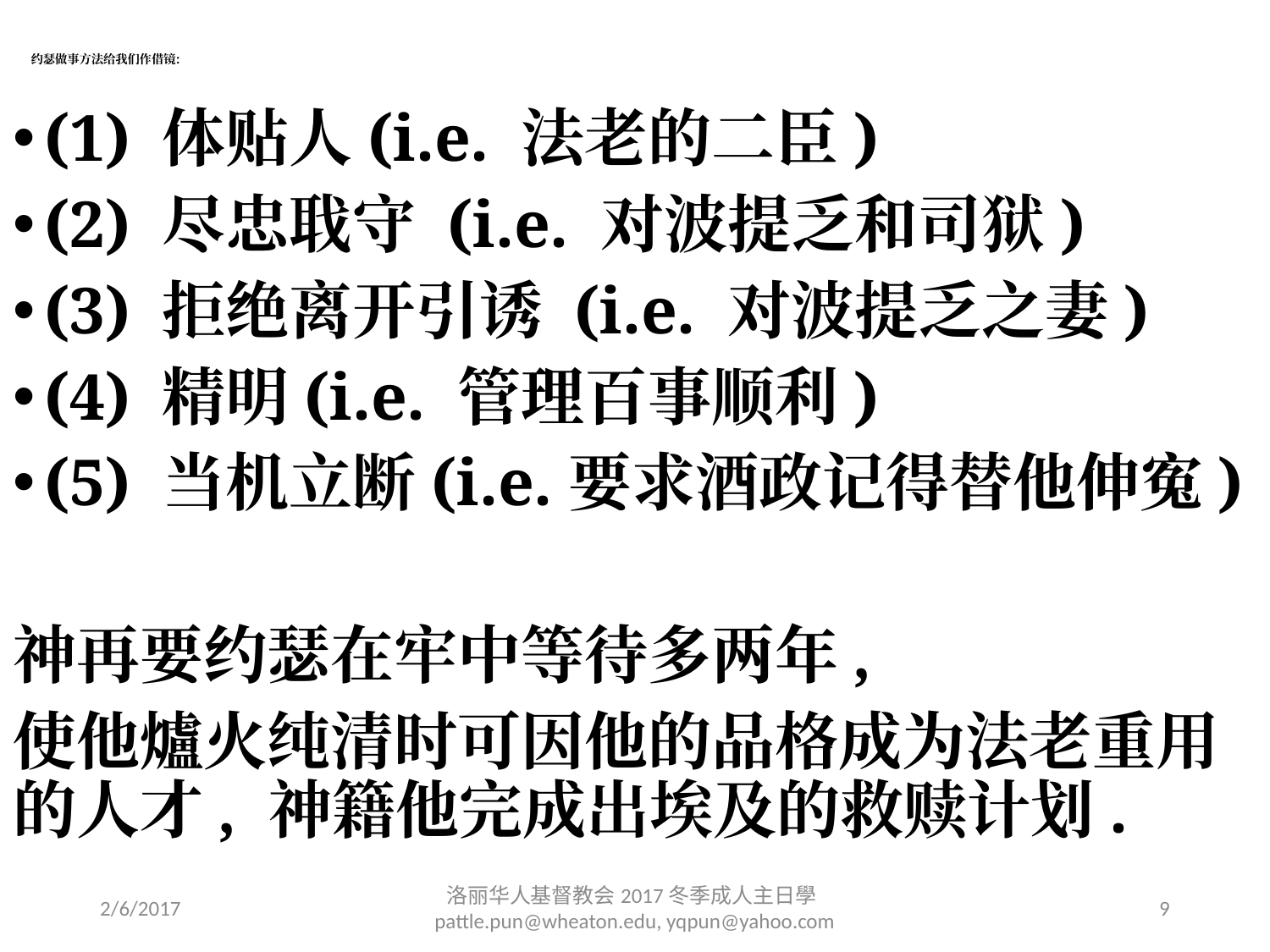

# 约瑟做事方法给我们作借镜:
(1) 体贴人(i.e. 法老的二臣)
(2) 尽忠聀守 (i.e. 对波提乏和司狱)
(3) 拒绝离开引诱 (i.e. 对波提乏之妻)
(4) 精明(i.e. 管理百事顺利)
(5) 当机立断(i.e.要求酒政记得替他伸寃)

神再要约瑟在牢中等待多两年,
使他爐火纯清时可因他的品格成为法老重用的人才, 神籍他完成出埃及的救赎计划.
2/6/2017
洛丽华⼈基督教会2017冬季成⼈主⽇學  pattle.pun@wheaton.edu, yqpun@yahoo.com
9